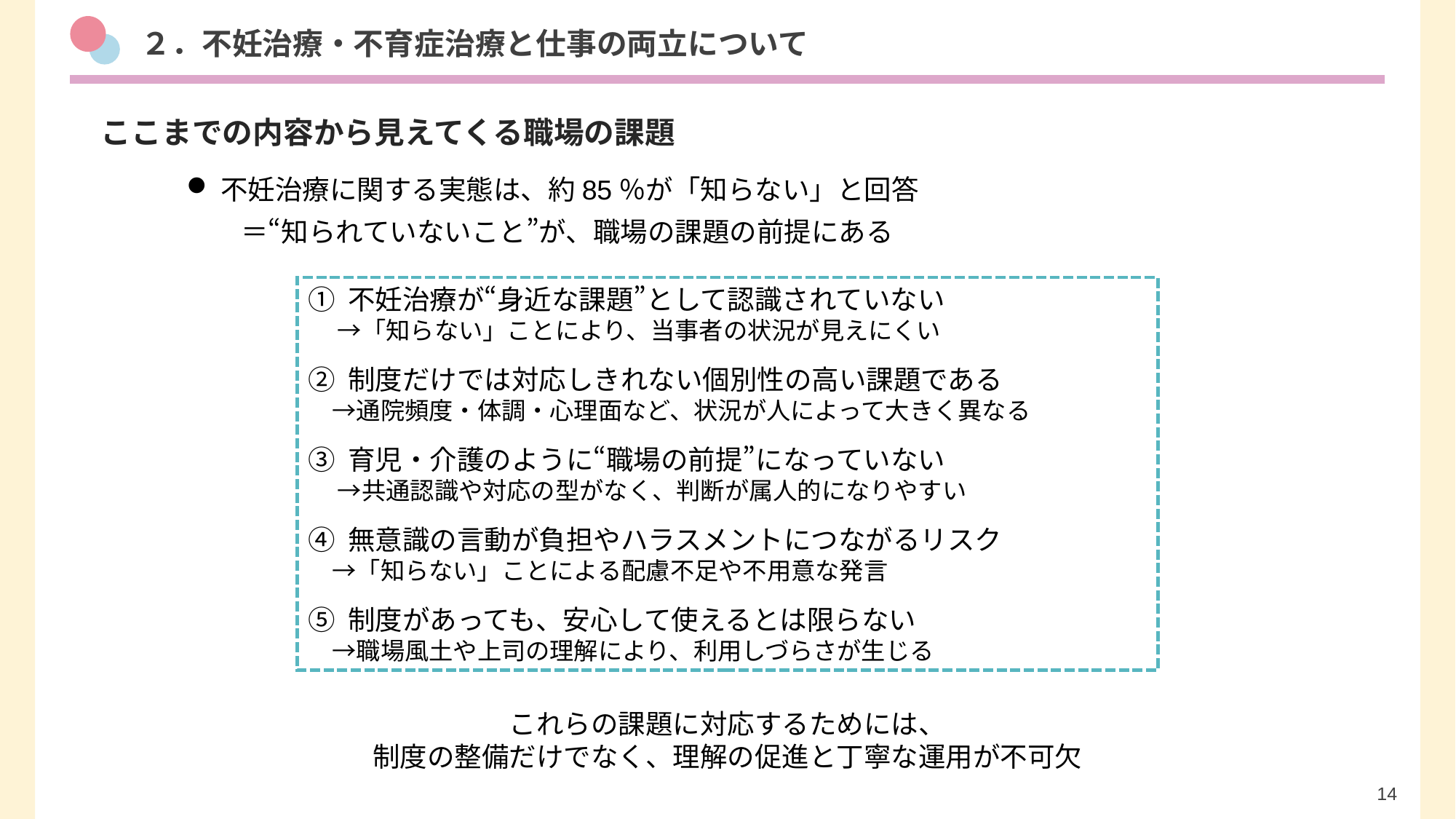

２．不妊治療・不育症治療と仕事の両立について
ここまでの内容から見えてくる職場の課題
不妊治療に関する実態は、約85％が「知らない」と回答
　　＝“知られていないこと”が、職場の課題の前提にある
① 不妊治療が“身近な課題”として認識されていない
　 →「知らない」ことにより、当事者の状況が見えにくい
② 制度だけでは対応しきれない個別性の高い課題である
　→通院頻度・体調・心理面など、状況が人によって大きく異なる
③ 育児・介護のように“職場の前提”になっていない
　 →共通認識や対応の型がなく、判断が属人的になりやすい
④ 無意識の言動が負担やハラスメントにつながるリスク
　→「知らない」ことによる配慮不足や不用意な発言
⑤ 制度があっても、安心して使えるとは限らない
　→職場風土や上司の理解により、利用しづらさが生じる
これらの課題に対応するためには、
制度の整備だけでなく、理解の促進と丁寧な運用が不可欠